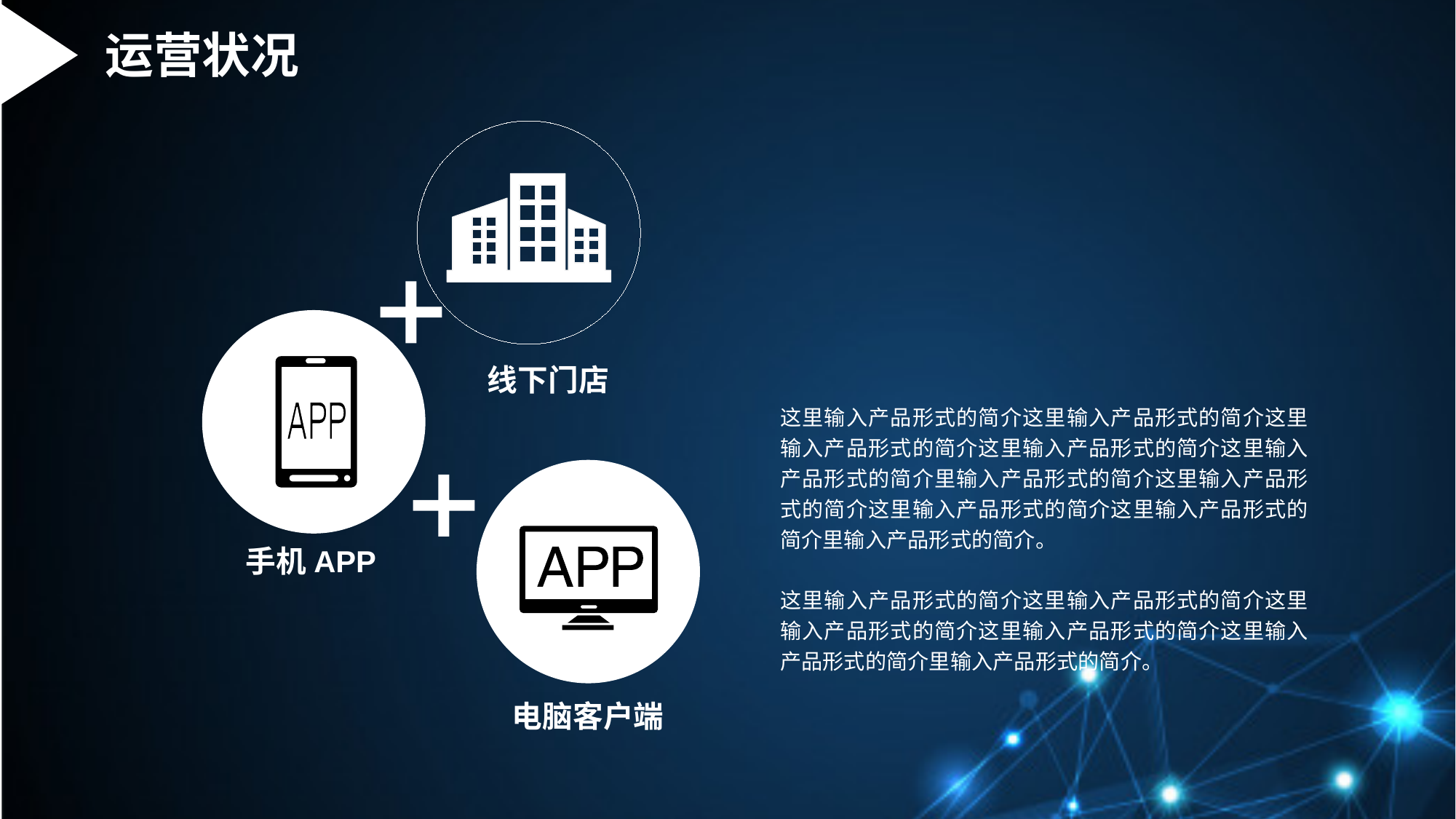

运营状况

线下门店
这里输入产品形式的简介这里输入产品形式的简介这里输入产品形式的简介这里输入产品形式的简介这里输入产品形式的简介里输入产品形式的简介这里输入产品形式的简介这里输入产品形式的简介这里输入产品形式的简介里输入产品形式的简介。

这里输入产品形式的简介这里输入产品形式的简介这里输入产品形式的简介这里输入产品形式的简介这里输入产品形式的简介里输入产品形式的简介。

手机APP
电脑客户端